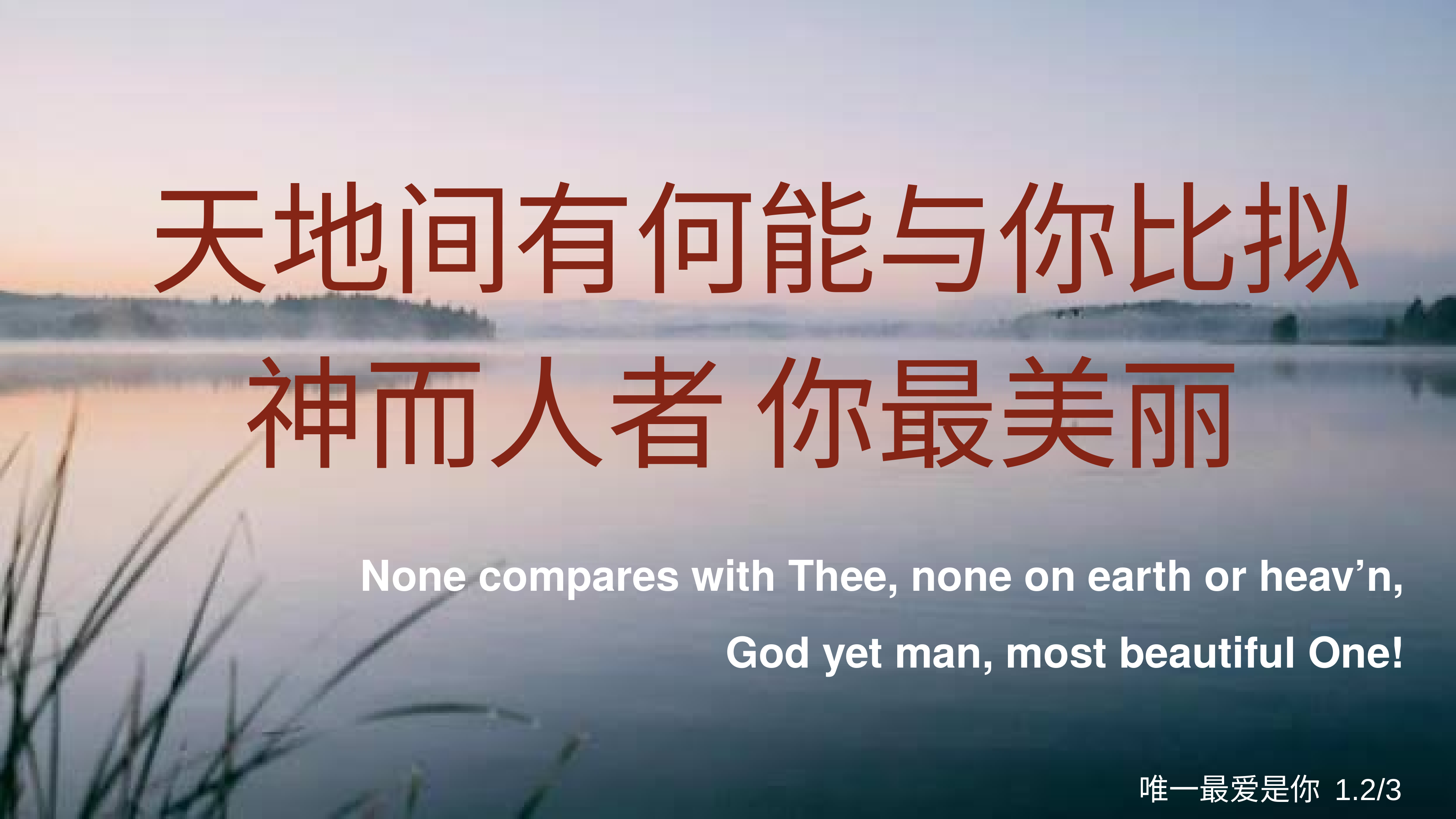

天地间有何能与你比拟
神而人者 你最美丽
None compares with Thee, none on earth or heav’n,
God yet man, most beautiful One!
唯一最爱是你 1.2/3